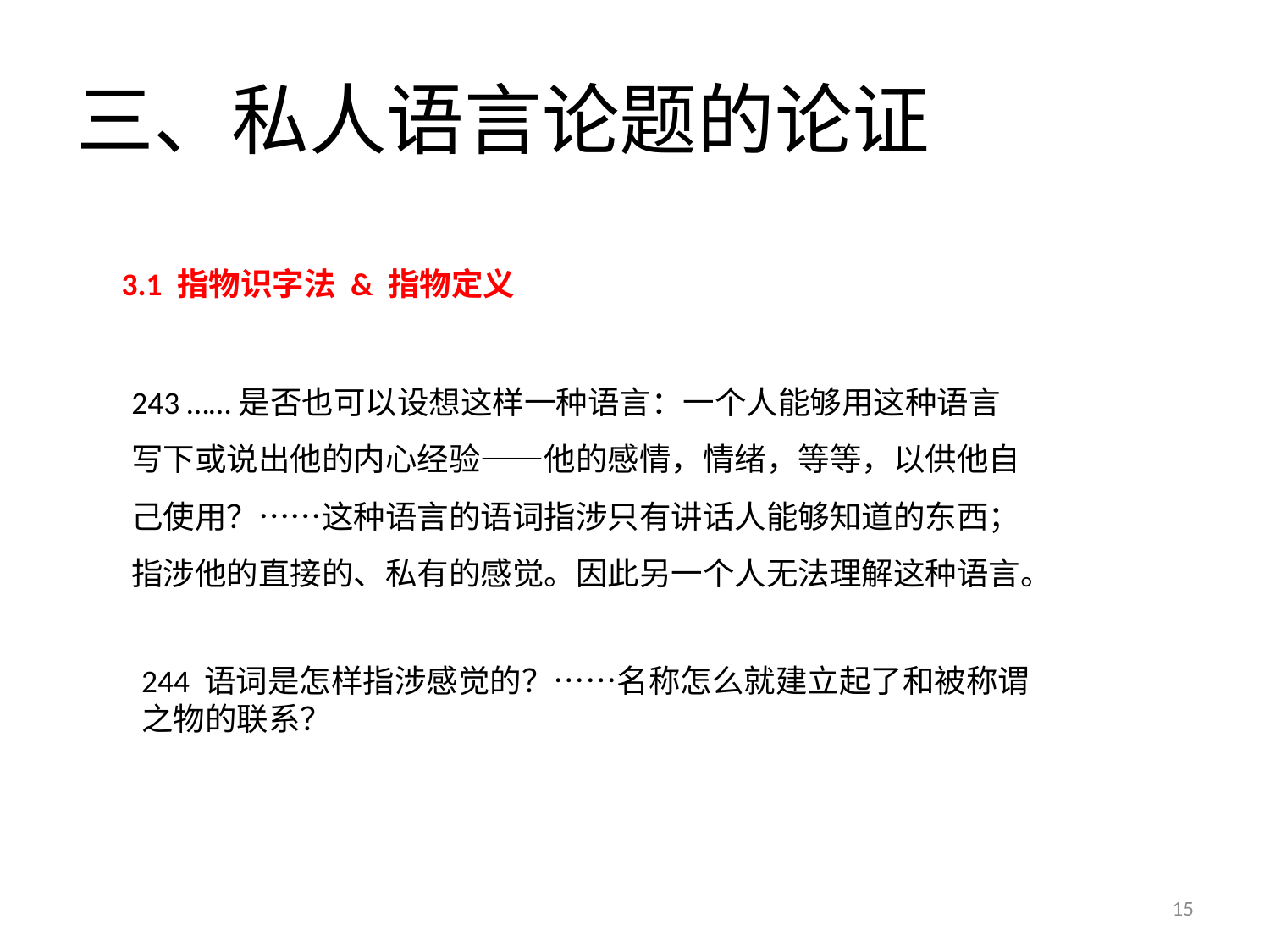

# 三、私人语言论题的论证
3.1 指物识字法 & 指物定义
243 ……是否也可以设想这样一种语言：一个人能够用这种语言写下或说出他的内心经验——他的感情，情绪，等等，以供他自己使用？……这种语言的语词指涉只有讲话人能够知道的东西；指涉他的直接的、私有的感觉。因此另一个人无法理解这种语言。
244 语词是怎样指涉感觉的？……名称怎么就建立起了和被称谓之物的联系？
15